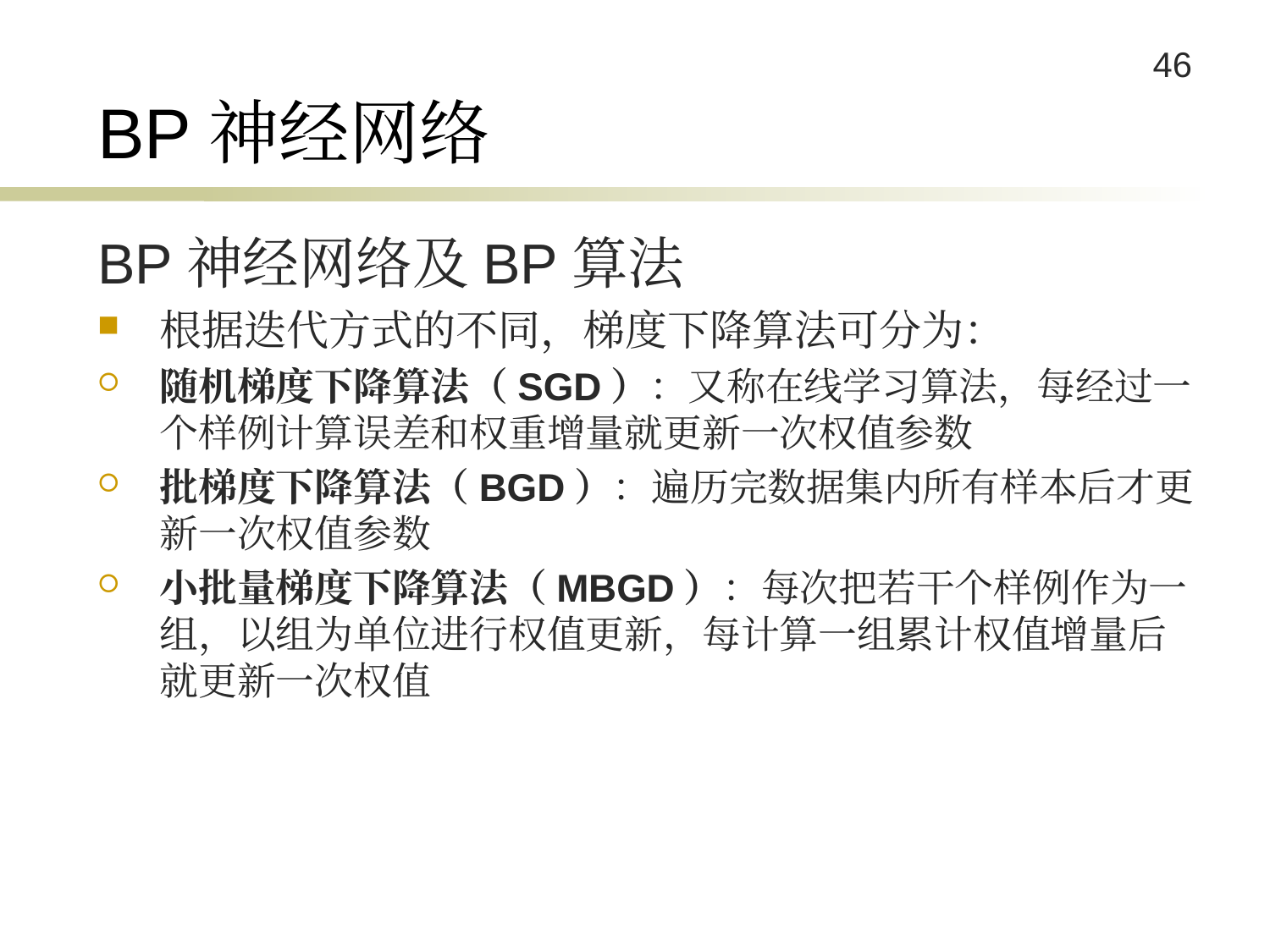

# BP神经网络
BP神经网络及BP算法
根据迭代方式的不同，梯度下降算法可分为：
随机梯度下降算法（SGD）：又称在线学习算法，每经过一个样例计算误差和权重增量就更新一次权值参数
批梯度下降算法（BGD）：遍历完数据集内所有样本后才更新一次权值参数
小批量梯度下降算法（MBGD）：每次把若干个样例作为一组，以组为单位进行权值更新，每计算一组累计权值增量后就更新一次权值